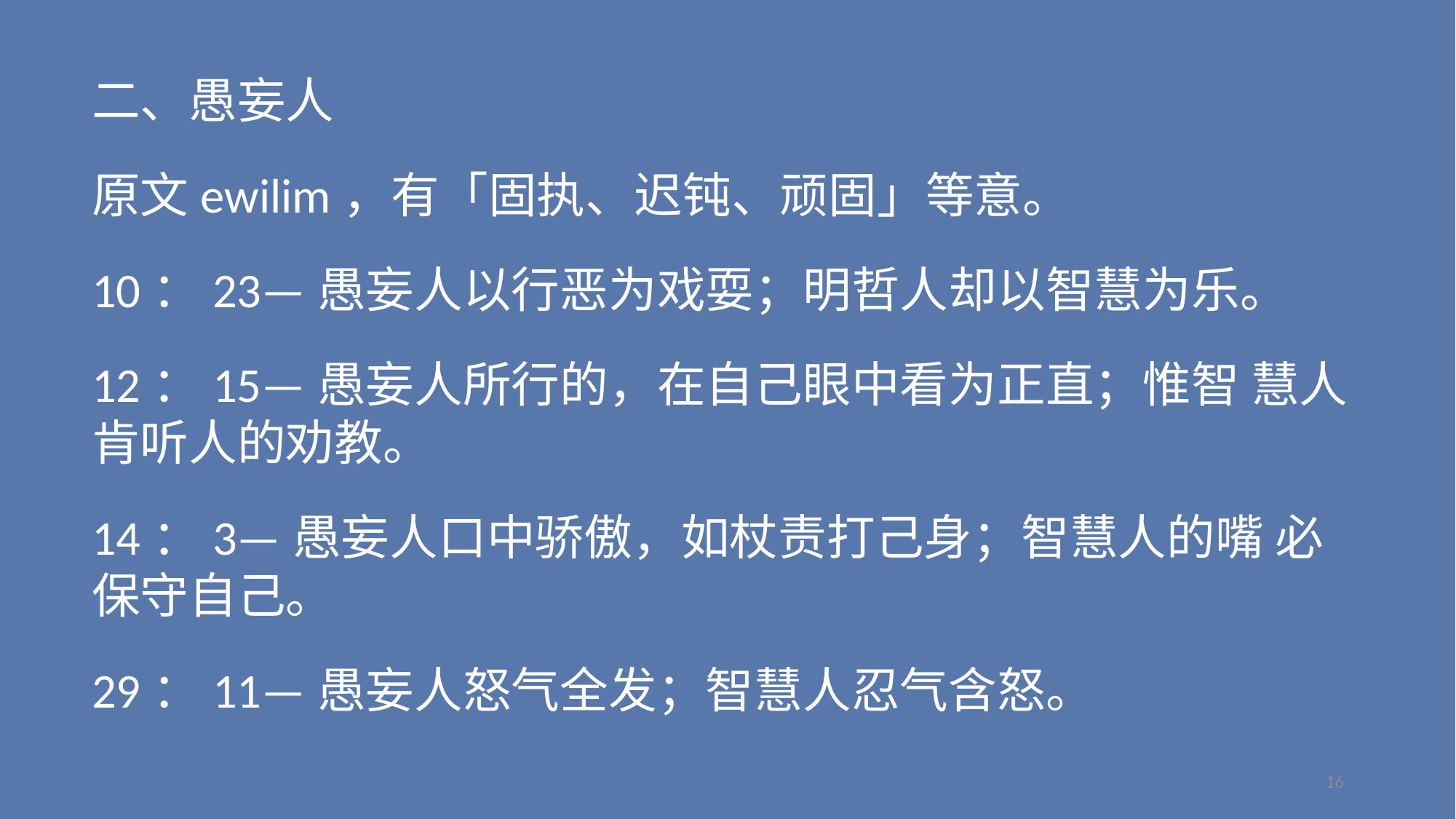

二、愚妄人
原文ewilim，有「固执、迟钝、顽固」等意。
10：23—愚妄人以行恶为戏耍；明哲人却以智慧为乐。
12：15—愚妄人所行的，在自己眼中看为正直；惟智 慧人肯听人的劝教。
14：3—愚妄人口中骄傲，如杖责打己身；智慧人的嘴 必保守自己。
29：11—愚妄人怒气全发；智慧人忍气含怒。
16